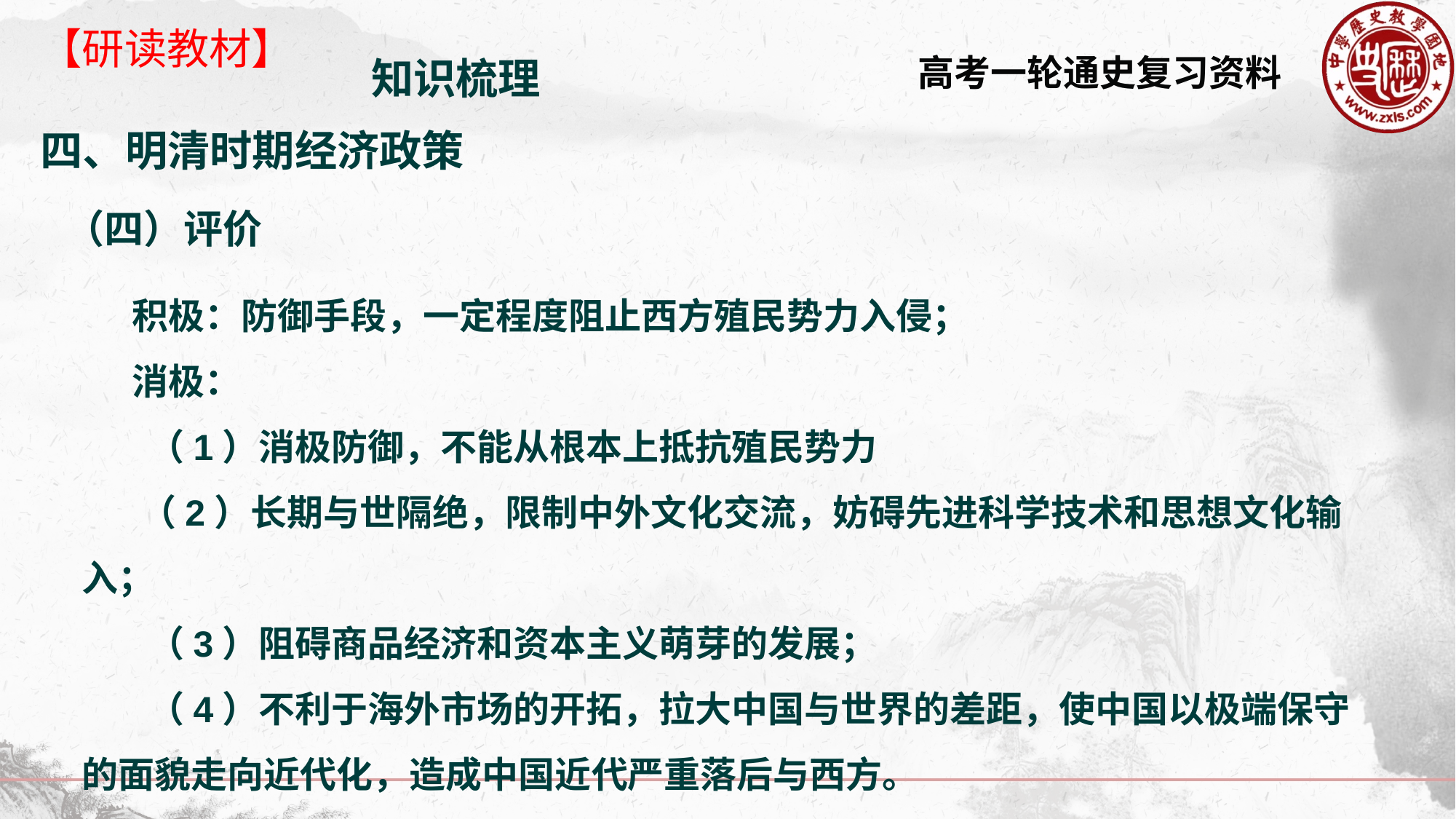

【研读教材】
知识梳理
四、明清时期经济政策
（四）评价
     积极：防御手段，一定程度阻止西方殖民势力入侵；
     消极：
       （1）消极防御，不能从根本上抵抗殖民势力
      （2）长期与世隔绝，限制中外文化交流，妨碍先进科学技术和思想文化输入；
       （3）阻碍商品经济和资本主义萌芽的发展；
       （4）不利于海外市场的开拓，拉大中国与世界的差距，使中国以极端保守的面貌走向近代化，造成中国近代严重落后与西方。